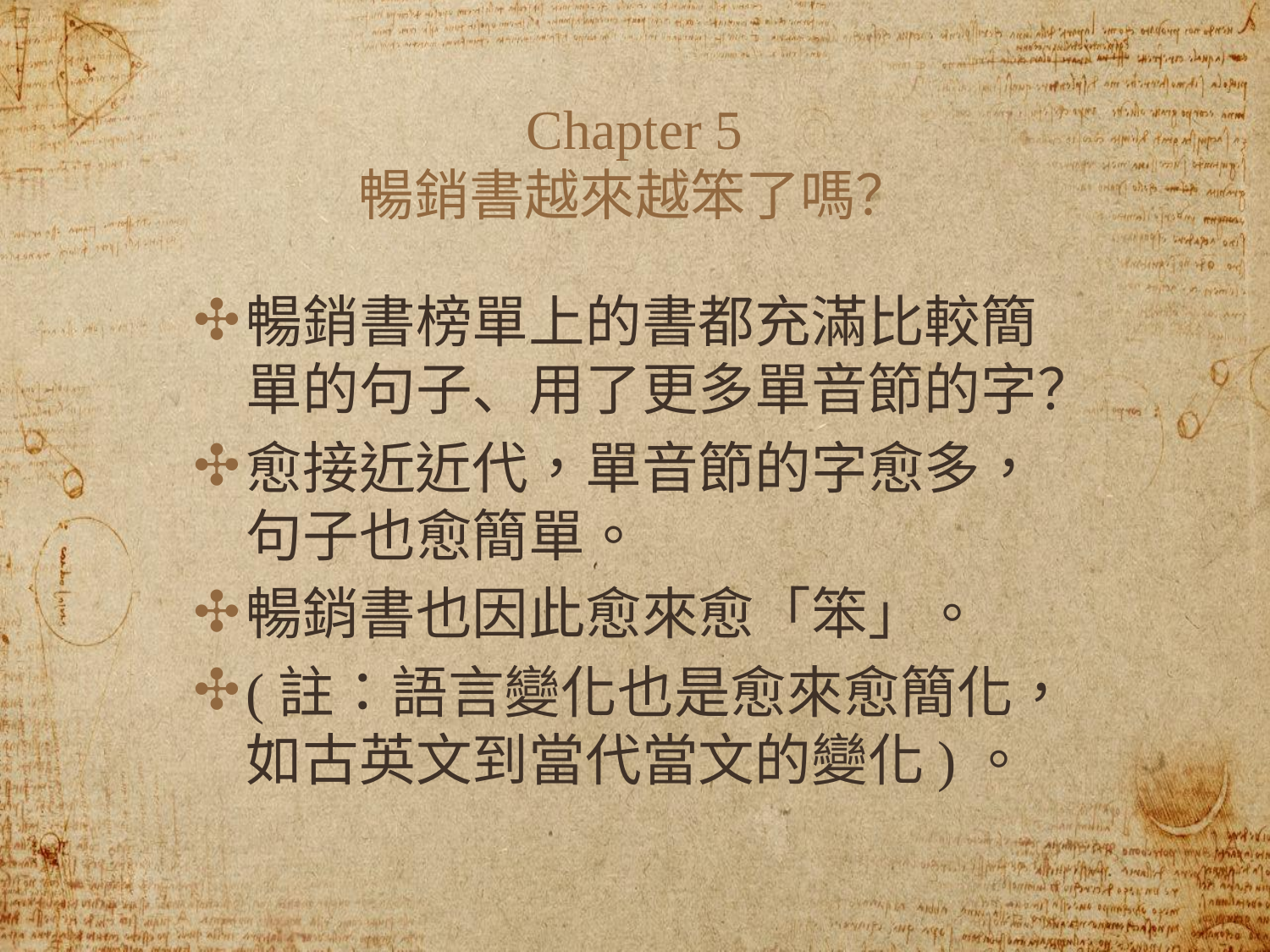

# Chapter 5
暢銷書越來越笨了嗎？
暢銷書榜單上的書都充滿比較簡單的句子、用了更多單音節的字？
愈接近近代，單音節的字愈多，句子也愈簡單。
暢銷書也因此愈來愈「笨」。
(註：語言變化也是愈來愈簡化，如古英文到當代當文的變化)。